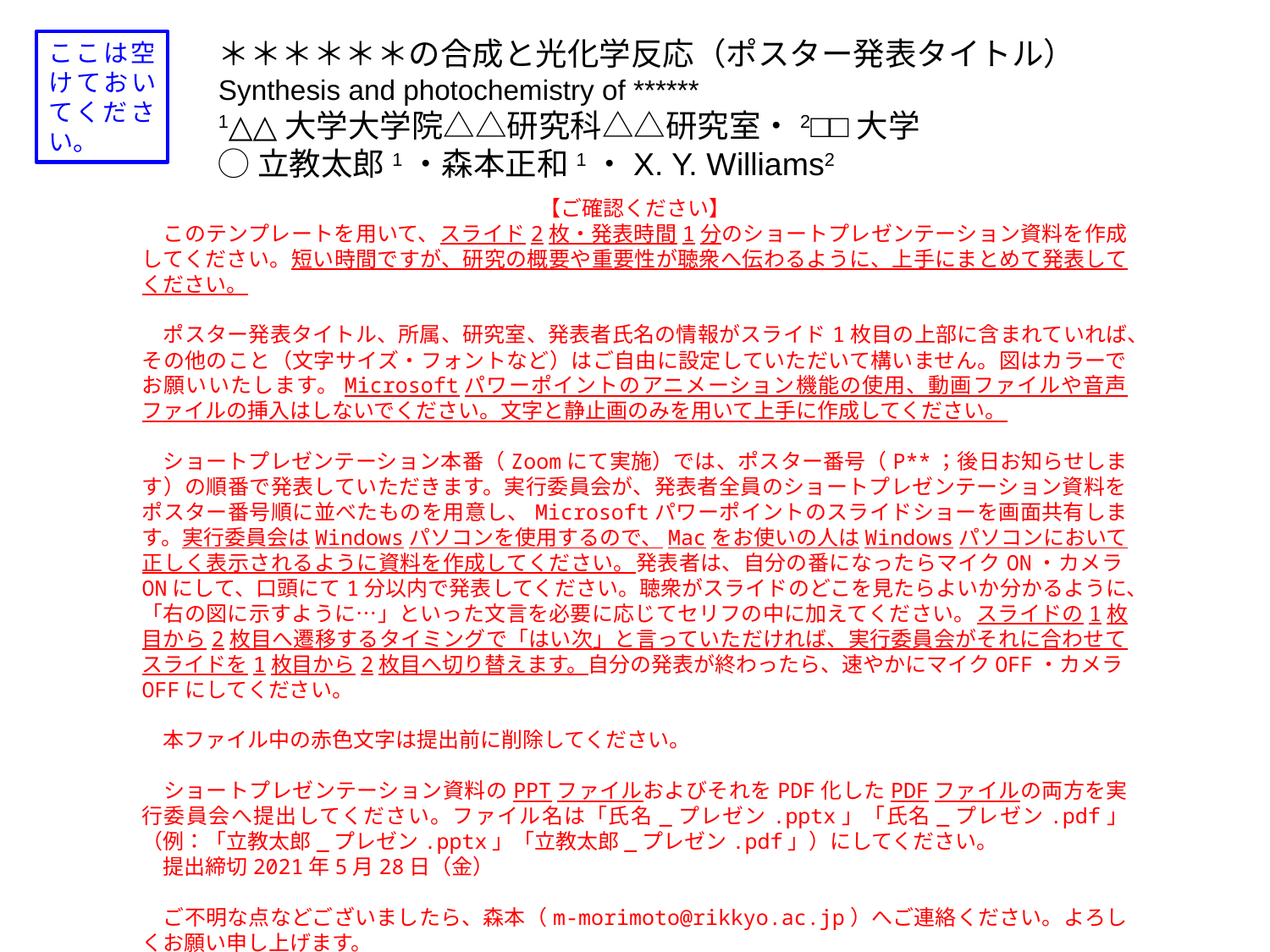

＊＊＊＊＊＊の合成と光化学反応（ポスター発表タイトル）
Synthesis and photochemistry of ******
1△△大学大学院△△研究科△△研究室・2□□大学
◯立教太郎1・森本正和1・X. Y. Williams2
ここは空けておいてください。
P01
【ご確認ください】
　このテンプレートを用いて、スライド2枚・発表時間1分のショートプレゼンテーション資料を作成してください。短い時間ですが、研究の概要や重要性が聴衆へ伝わるように、上手にまとめて発表してください。

　ポスター発表タイトル、所属、研究室、発表者氏名の情報がスライド1枚目の上部に含まれていれば、その他のこと（文字サイズ・フォントなど）はご自由に設定していただいて構いません。図はカラーでお願いいたします。Microsoftパワーポイントのアニメーション機能の使用、動画ファイルや音声ファイルの挿入はしないでください。文字と静止画のみを用いて上手に作成してください。

　ショートプレゼンテーション本番（Zoomにて実施）では、ポスター番号（P**；後日お知らせします）の順番で発表していただきます。実行委員会が、発表者全員のショートプレゼンテーション資料をポスター番号順に並べたものを用意し、Microsoftパワーポイントのスライドショーを画面共有します。実行委員会はWindowsパソコンを使用するので、Macをお使いの人はWindowsパソコンにおいて正しく表示されるように資料を作成してください。発表者は、自分の番になったらマイクON・カメラONにして、口頭にて1分以内で発表してください。聴衆がスライドのどこを見たらよいか分かるように、「右の図に示すように…」といった文言を必要に応じてセリフの中に加えてください。スライドの1枚目から2枚目へ遷移するタイミングで「はい次」と言っていただければ、実行委員会がそれに合わせてスライドを1枚目から2枚目へ切り替えます。自分の発表が終わったら、速やかにマイクOFF・カメラOFFにしてください。

　本ファイル中の赤色文字は提出前に削除してください。

　ショートプレゼンテーション資料のPPTファイルおよびそれをPDF化したPDFファイルの両方を実行委員会へ提出してください。ファイル名は「氏名_プレゼン.pptx」「氏名_プレゼン.pdf」（例：「立教太郎_プレゼン.pptx」「立教太郎_プレゼン.pdf」）にしてください。
　提出締切2021年5月28日（金）

　ご不明な点などございましたら、森本（m-morimoto@rikkyo.ac.jp）へご連絡ください。よろしくお願い申し上げます。